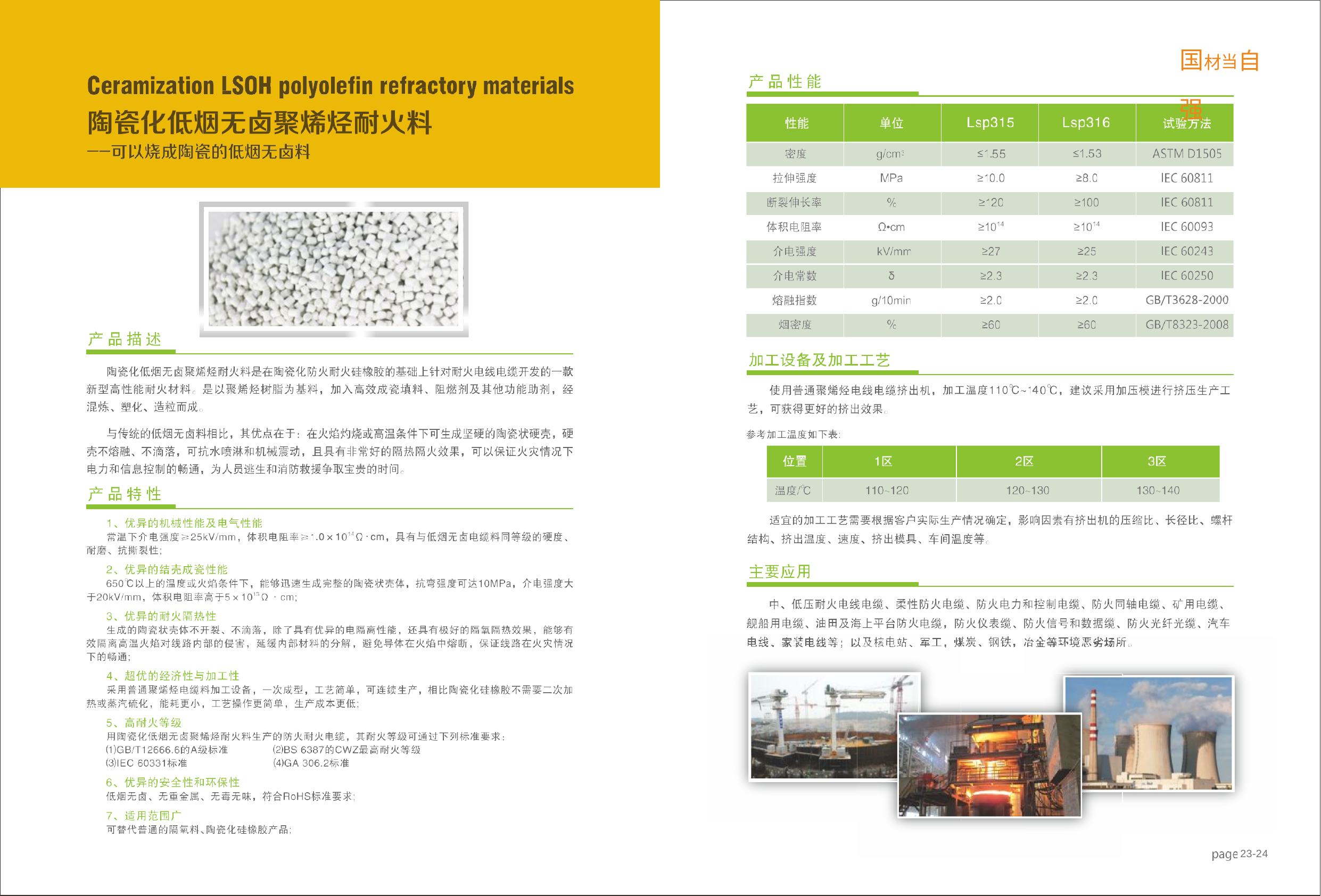

国材当自强

|  |  |  |  |  |
| --- | --- | --- | --- | --- |
|  |  |  |  |  |
|  |  |  |  |  |
|  |  |  |  |  |
|  |  |  |  |  |
|  |  |  |  |  |

|  |  |  |  |
| --- | --- | --- | --- |
|  |  |  |  |

23-24